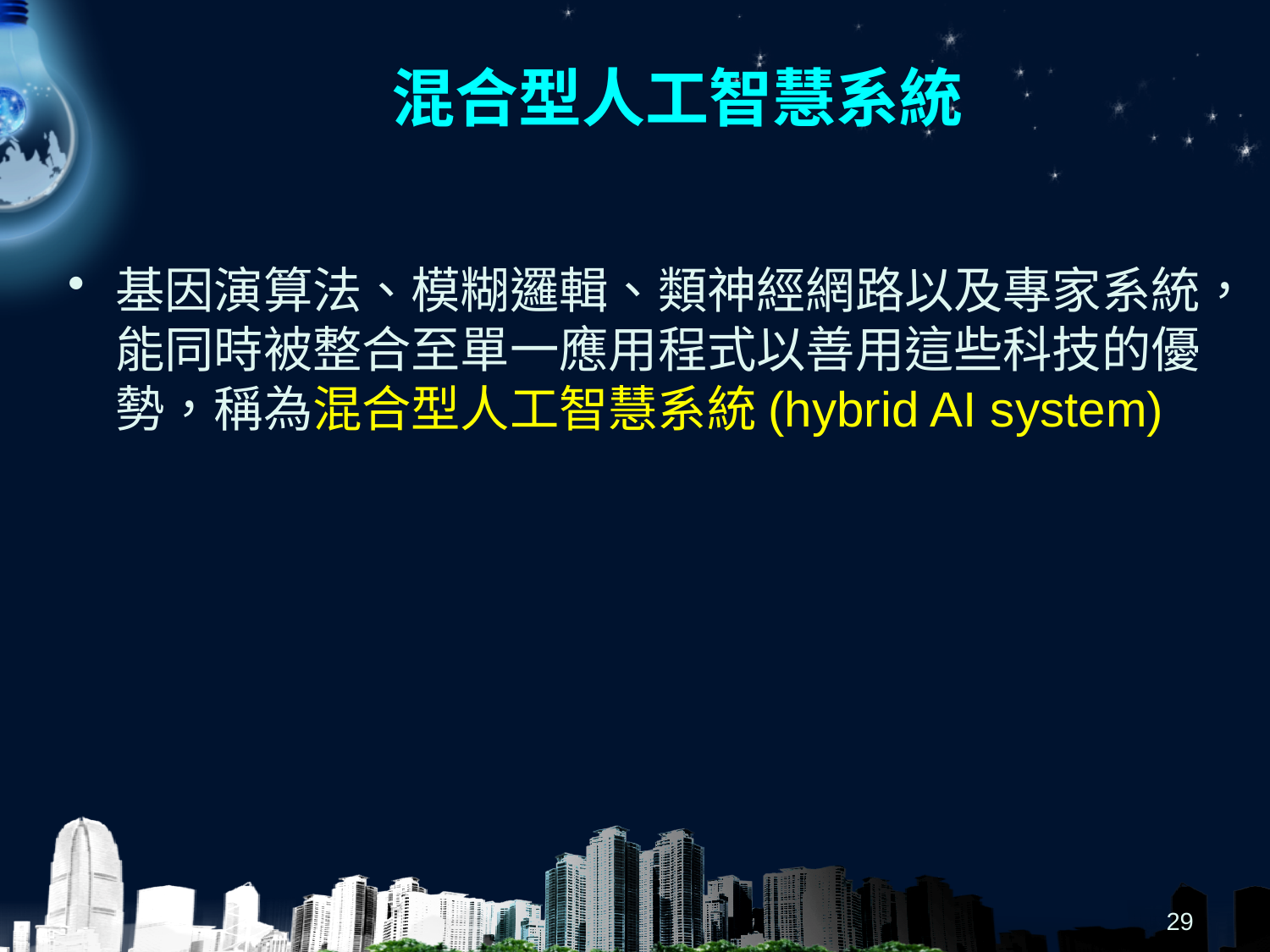

# 混合型人工智慧系統

基因演算法、模糊邏輯、類神經網路以及專家系統，能同時被整合至單一應用程式以善用這些科技的優勢，稱為混合型人工智慧系統(hybrid AI system)

29